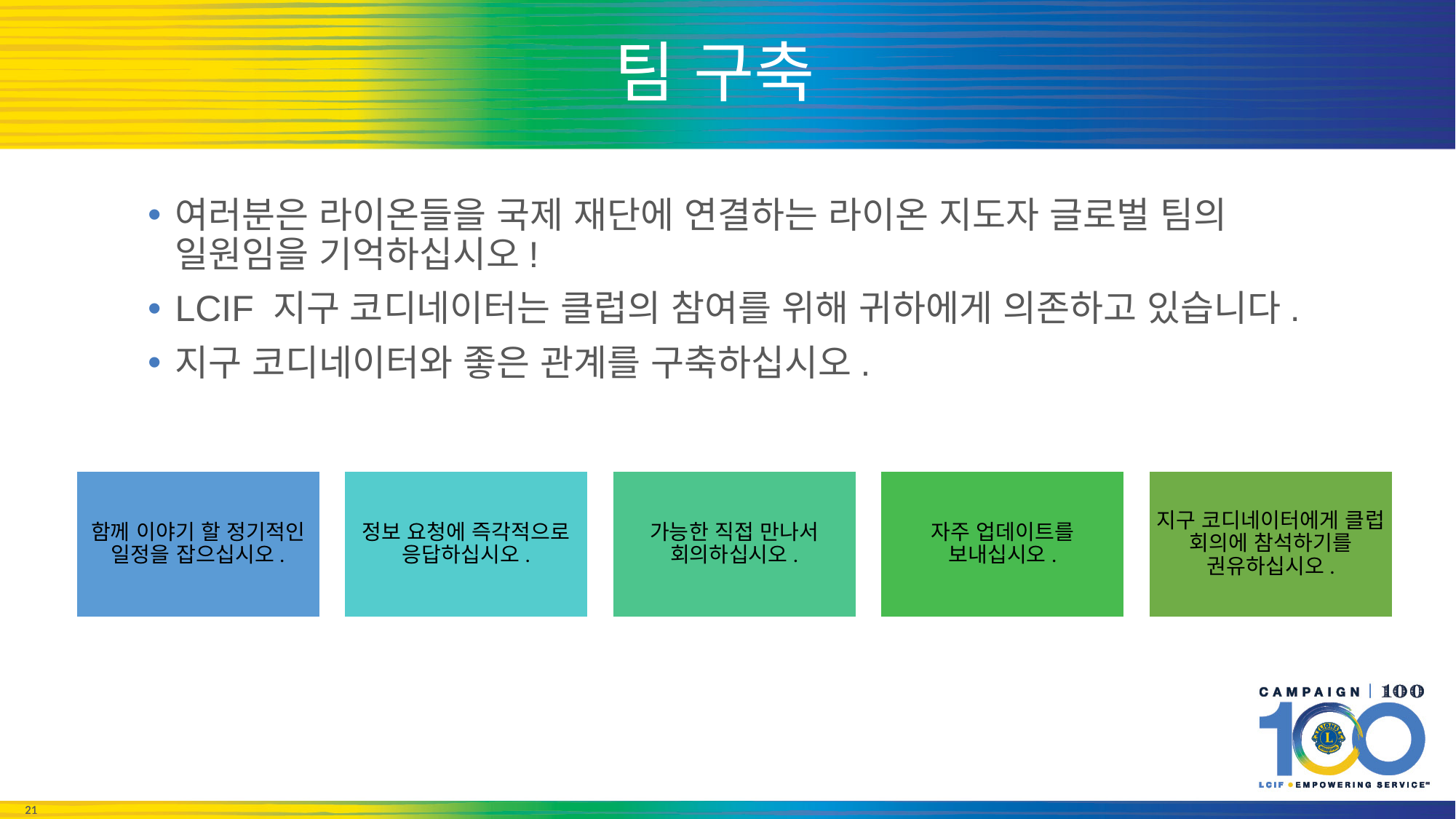

# 팀 구축
여러분은 라이온들을 국제 재단에 연결하는 라이온 지도자 글로벌 팀의 일원임을 기억하십시오!
LCIF 지구 코디네이터는 클럽의 참여를 위해 귀하에게 의존하고 있습니다.
지구 코디네이터와 좋은 관계를 구축하십시오.

함께 이야기 할 정기적인 일정을 잡으십시오.
정보 요청에 즉각적으로 응답하십시오.
가능한 직접 만나서 회의하십시오.
자주 업데이트를 보내십시오.
지구 코디네이터에게 클럽 회의에 참석하기를 권유하십시오.